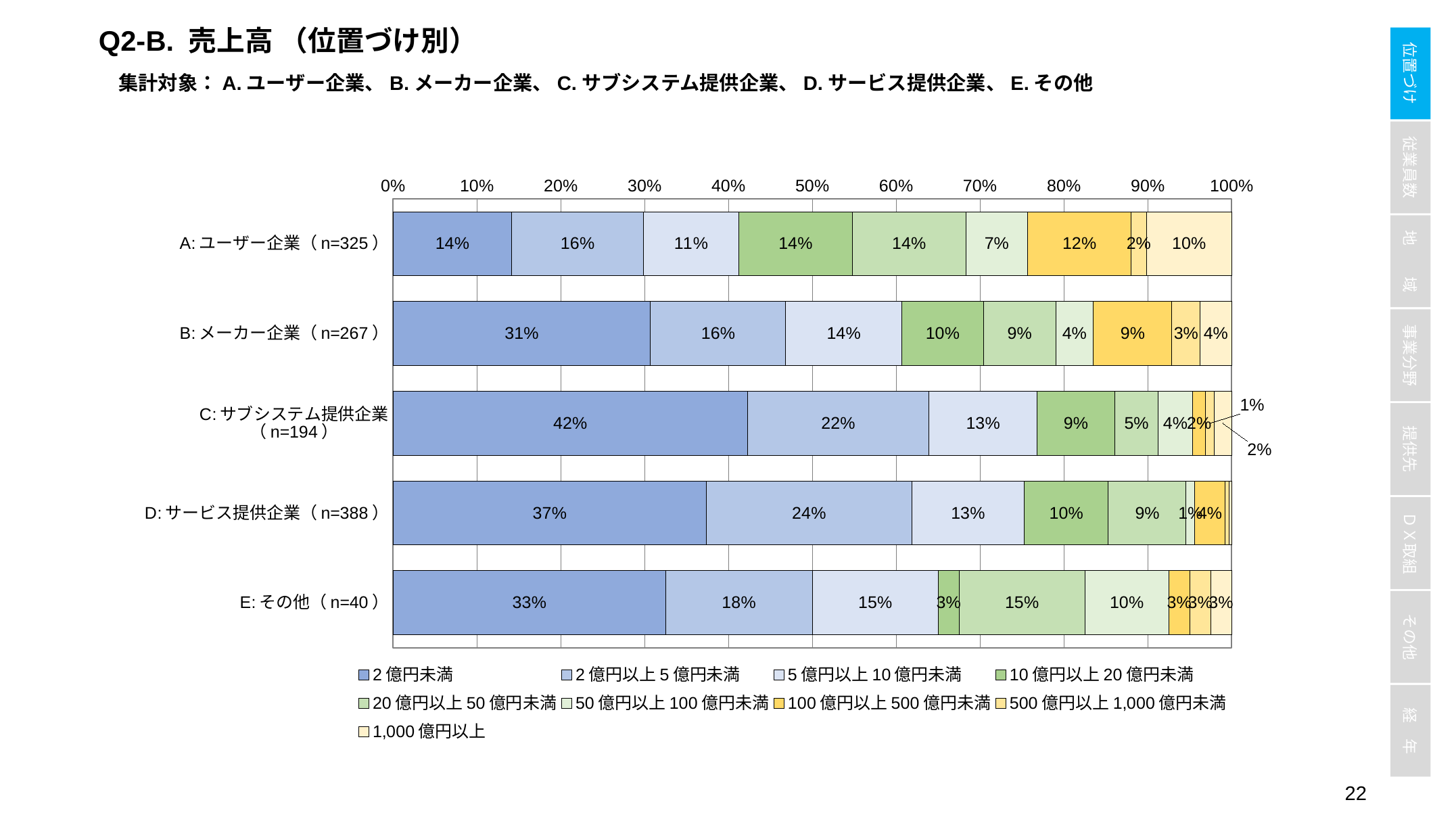

Q2-B. 売上高 （位置づけ別）
集計対象：A.ユーザー企業、B.メーカー企業、C.サブシステム提供企業、D.サービス提供企業、E.その他

### Chart

| Category | 2億円未満 | 2億円以上5億円未満 | 5億円以上10億円未満 | 10億円以上20億円未満 | 20億円以上50億円未満 | 50億円以上100億円未満 | 100億円以上500億円未満 | 500億円以上1,000億円未満 | 1,000億円以上 |
|---|---|---|---|---|---|---|---|---|---|
| A:ユーザー企業（n=325） | 0.14153846153846153 | 0.15692307692307692 | 0.11384615384615385 | 0.13538461538461538 | 0.13538461538461538 | 0.07384615384615385 | 0.12307692307692308 | 0.018461538461538463 | 0.10153846153846154 |
| B:メーカー企業（n=267） | 0.30711610486891383 | 0.16104868913857678 | 0.13857677902621723 | 0.09737827715355805 | 0.08614232209737828 | 0.0449438202247191 | 0.09363295880149813 | 0.033707865168539325 | 0.03745318352059925 |
| C:サブシステム提供企業（n=194） | 0.422680412371134 | 0.21649484536082475 | 0.12886597938144329 | 0.09278350515463918 | 0.05154639175257732 | 0.041237113402061855 | 0.015463917525773196 | 0.010309278350515464 | 0.020618556701030927 |
| D:サービス提供企業（n=388） | 0.37371134020618557 | 0.24484536082474226 | 0.13402061855670103 | 0.10051546391752578 | 0.09278350515463918 | 0.010309278350515464 | 0.03608247422680412 | 0.005154639175257732 | 0.002577319587628866 |
| E:その他（n=40） | 0.325 | 0.175 | 0.15 | 0.025 | 0.15 | 0.1 | 0.025 | 0.025 | 0.025 |
22